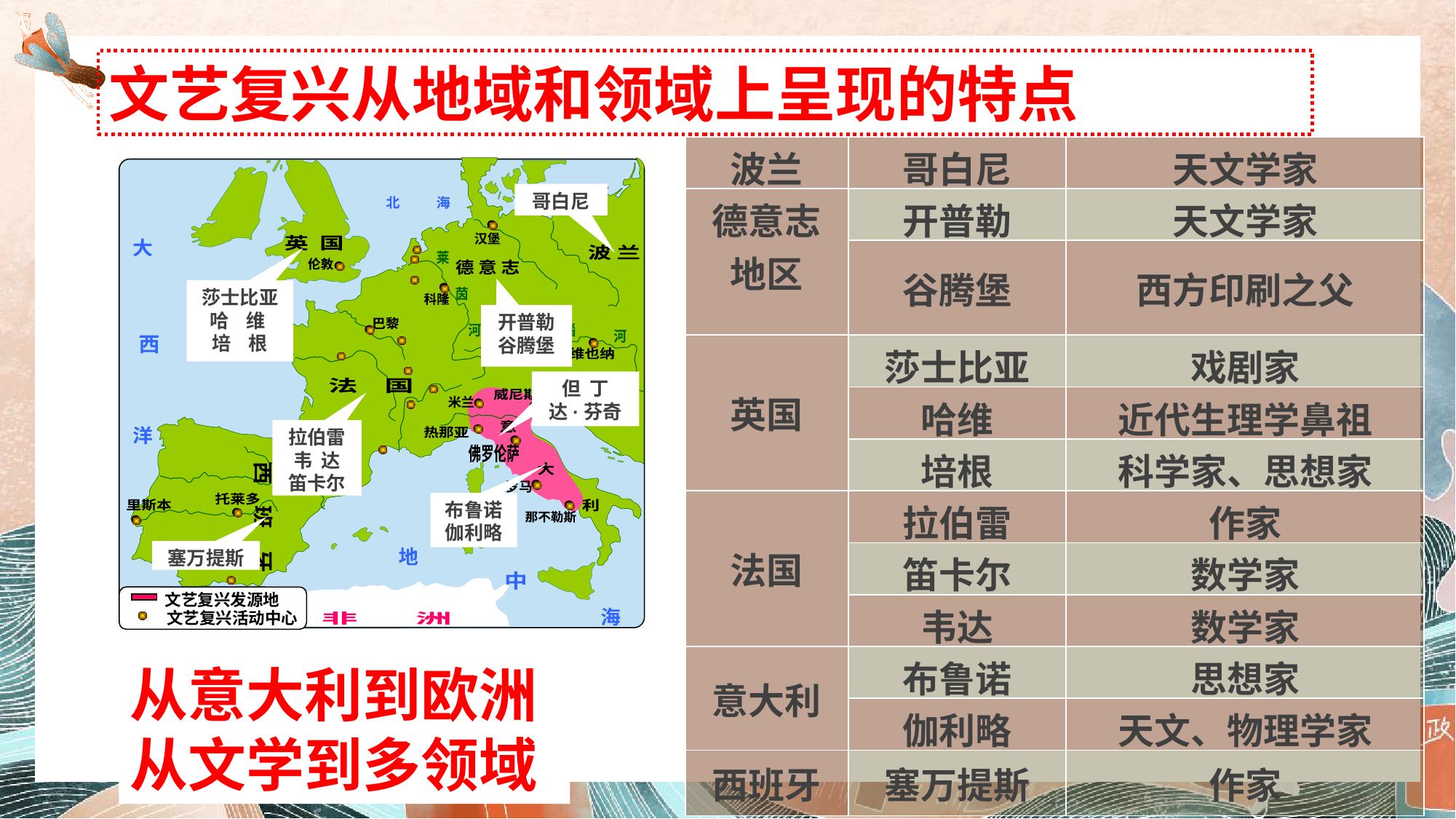

文艺复兴从地域和领域上呈现的特点
| 波兰 | 哥白尼 | 天文学家 |
| --- | --- | --- |
| 德意志地区 | 开普勒 | 天文学家 |
|  | 谷腾堡 | 西方印刷之父 |
| 英国 | 莎士比亚 | 戏剧家 |
|  | 哈维 | 近代生理学鼻祖 |
|  | 培根 | 科学家、思想家 |
| 法国 | 拉伯雷 | 作家 |
|  | 笛卡尔 | 数学家 |
|  | 韦达 | 数学家 |
| 意大利 | 布鲁诺 | 思想家 |
|  | 伽利略 | 天文、物理学家 |
| 西班牙 | 塞万提斯 | 作家 |

哥白尼

北
海

汉堡
英  国
大
波 兰
莱
伦敦
德 意 志

莎士比亚
哈    维
培    根

茵
科隆
开普勒
谷腾堡

多
巴黎
河
瑙

河
西

维也纳

但  丁
达·芬奇
法    国

威尼斯
米兰

拉伯雷
韦  达
笛卡尔
意

洋
热那亚

佛罗伦萨

大

罗马

托莱多
布鲁诺
伽利略
里斯本
利

西    班    牙

那不勒斯

塞万提斯

地

中

文艺复兴发源地

文艺复兴活动中心
海
非       洲
从意大利到欧洲
从文学到多领域